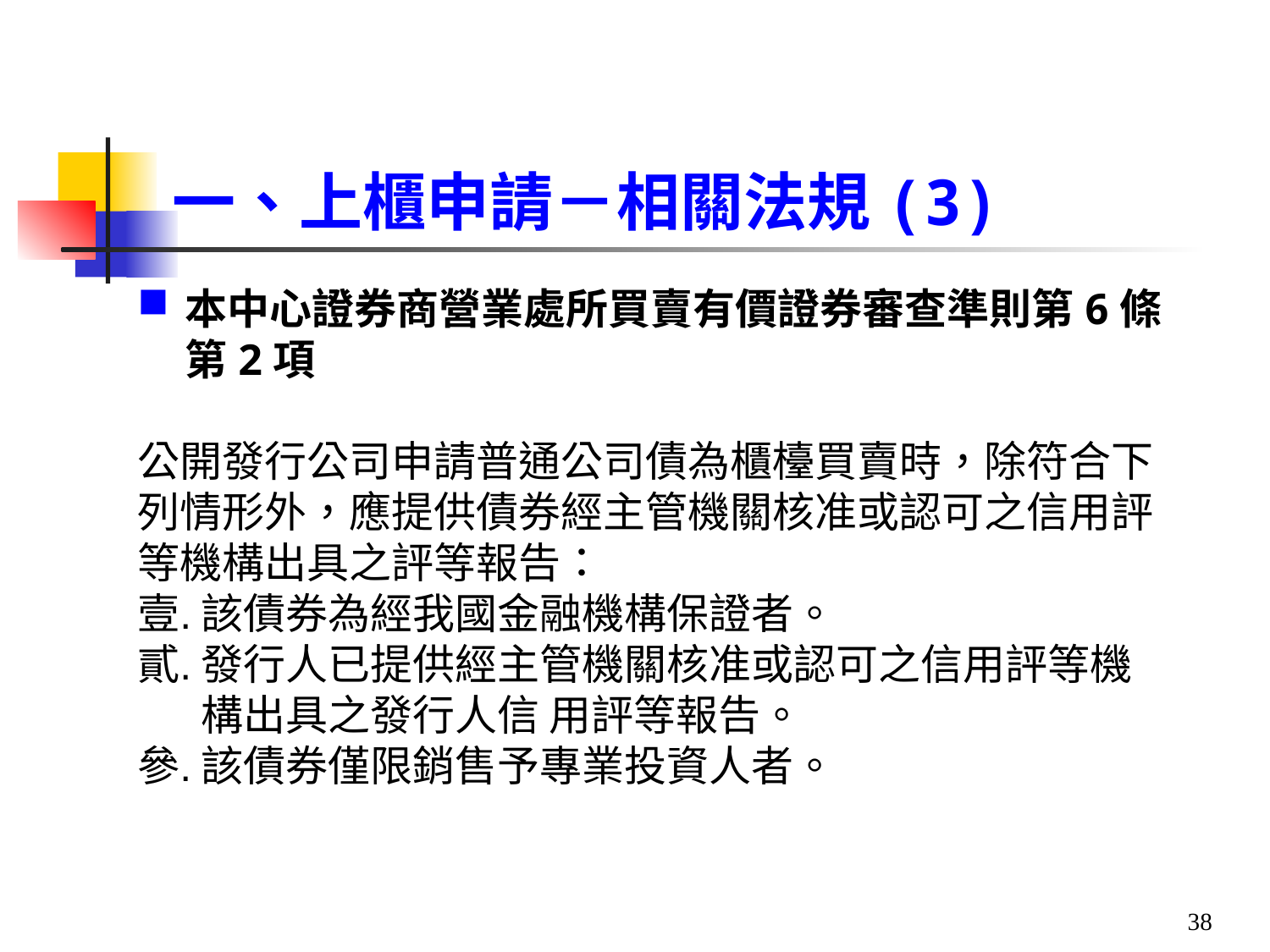

# 一、上櫃申請－相關法規(3)
本中心證券商營業處所買賣有價證券審查準則第6條第2項

公開發行公司申請普通公司債為櫃檯買賣時，除符合下列情形外，應提供債券經主管機關核准或認可之信用評等機構出具之評等報告：
該債券為經我國金融機構保證者。
發行人已提供經主管機關核准或認可之信用評等機構出具之發行人信 用評等報告。
該債券僅限銷售予專業投資人者。
38